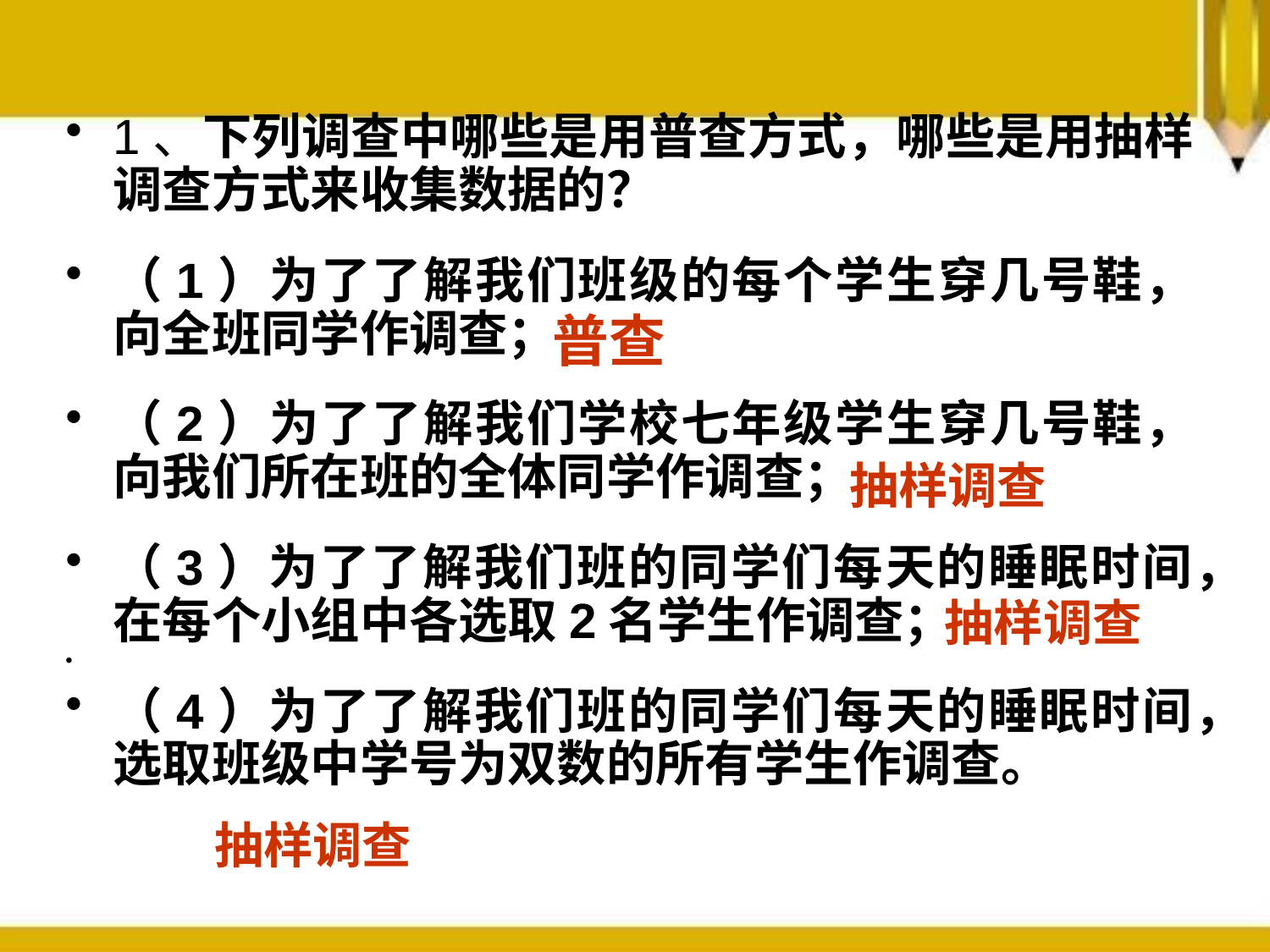

1、下列调查中哪些是用普查方式，哪些是用抽样调查方式来收集数据的？

（1）为了了解我们班级的每个学生穿几号鞋，向全班同学作调查；

（2）为了了解我们学校七年级学生穿几号鞋，向我们所在班的全体同学作调查；

（3）为了了解我们班的同学们每天的睡眠时间，在每个小组中各选取2名学生作调查；

（4）为了了解我们班的同学们每天的睡眠时间，选取班级中学号为双数的所有学生作调查。
普查
抽样调查
抽样调查
抽样调查